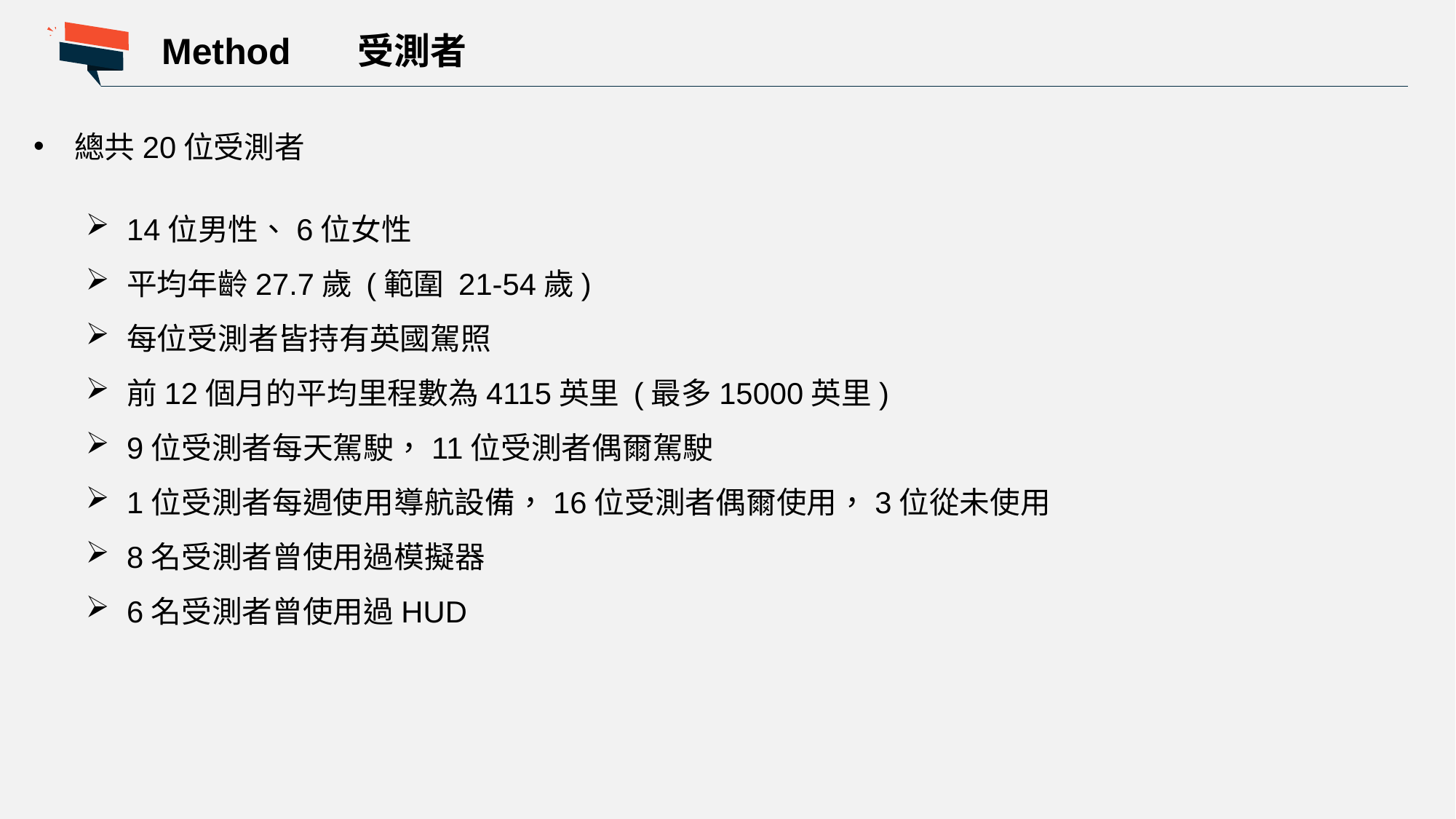

受測者
Method

總共20位受測者
14位男性、6位女性
平均年齡27.7歲 (範圍 21-54歲)
每位受測者皆持有英國駕照
前12個月的平均里程數為4115英里 (最多15000英里)
9位受測者每天駕駛，11位受測者偶爾駕駛
1位受測者每週使用導航設備，16位受測者偶爾使用，3位從未使用
8名受測者曾使用過模擬器
6名受測者曾使用過HUD